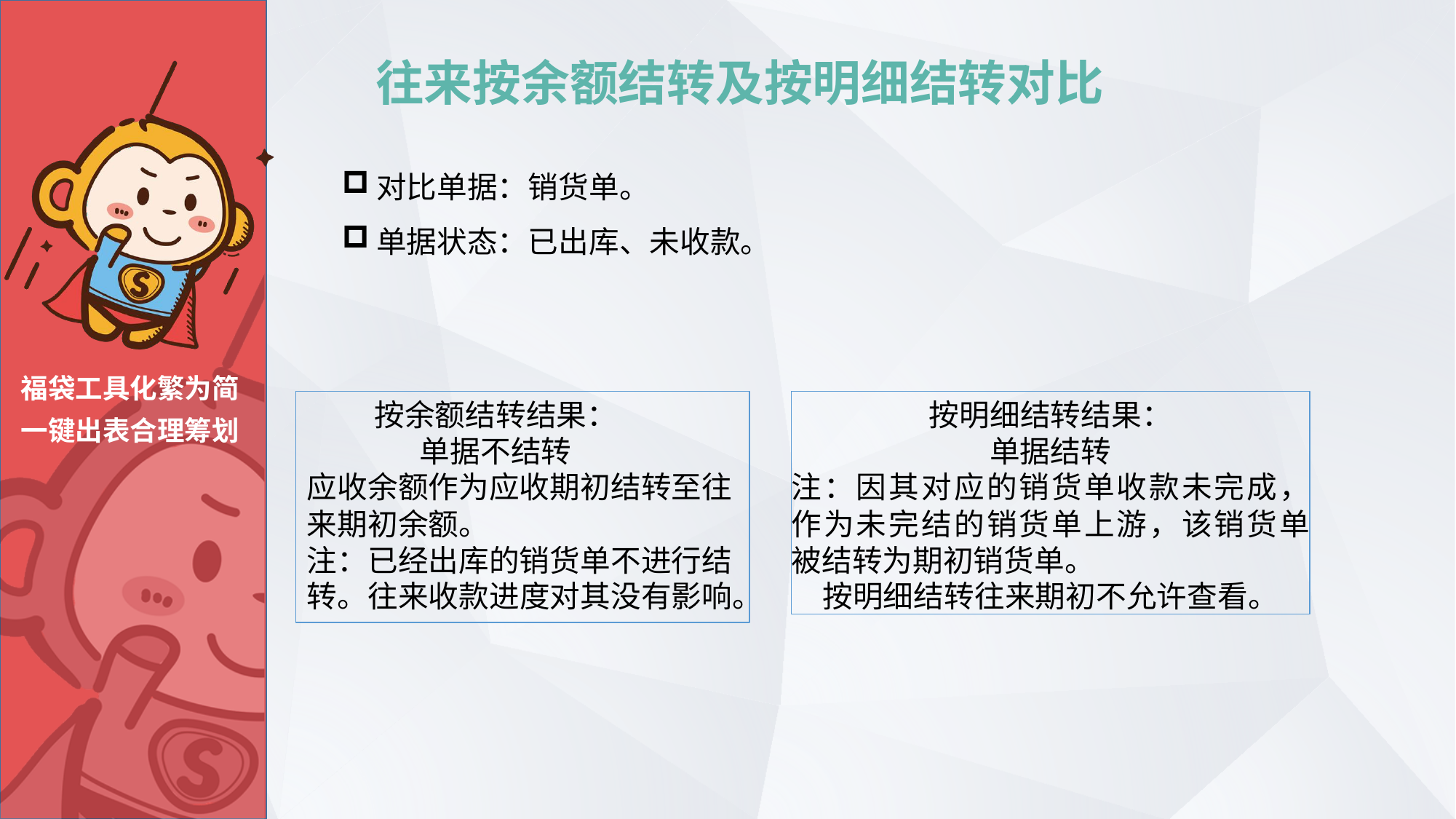

# 往来按余额结转及按明细结转对比
对比单据：销货单。
单据状态：已出库、未收款。

福袋工具化繁为简
一键出表合理筹划

按明细结转结果：
单据结转
注：因其对应的销货单收款未完成， 作为未完结的销货单上游，该销货单 被结转为期初销货单。
按明细结转往来期初不允许查看。
按余额结转结果：
单据不结转
应收余额作为应收期初结转至往 来期初余额。
注：已经出库的销货单不进行结
转。往来收款进度对其没有影响。